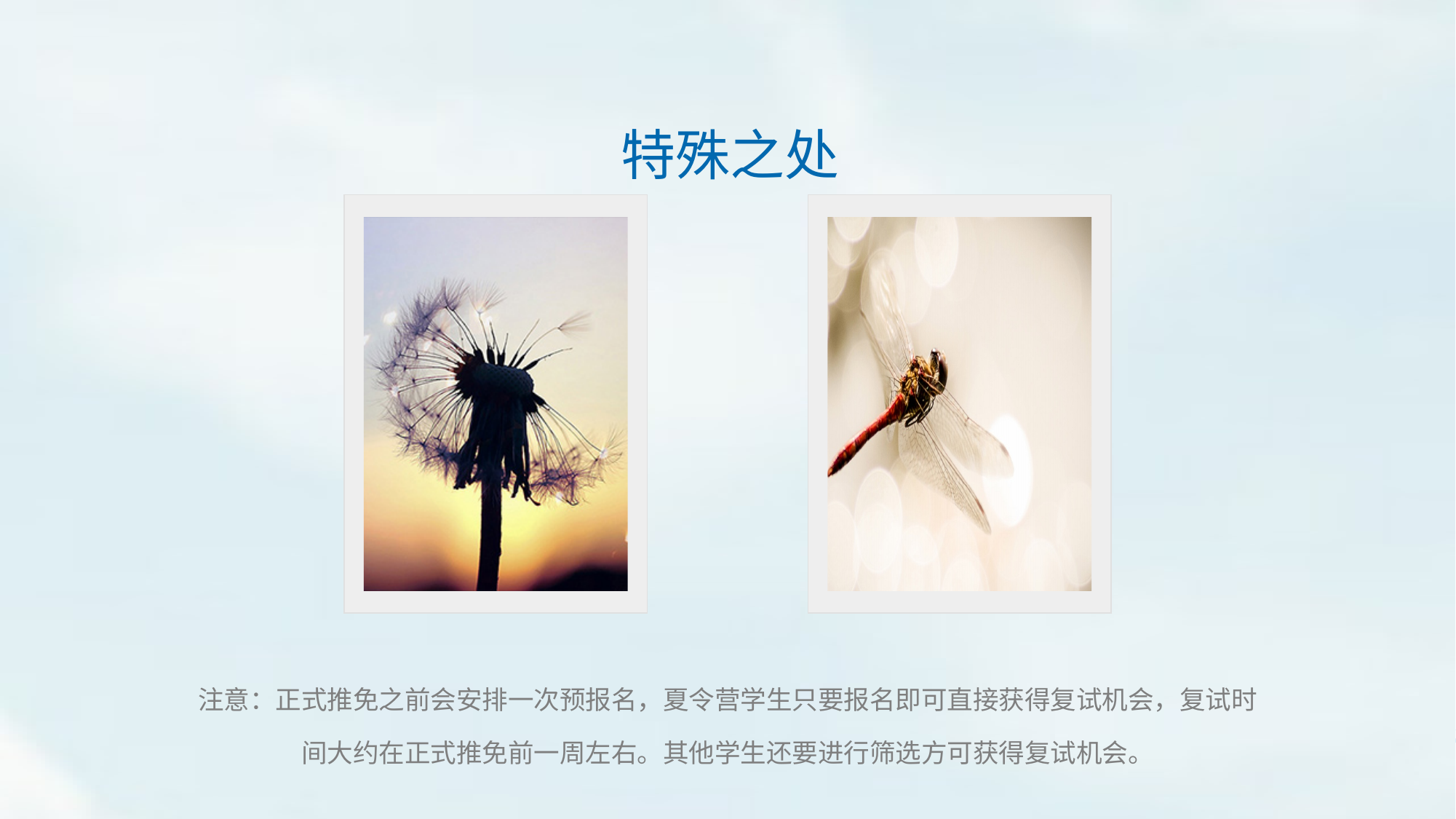

特殊之处

注意：正式推免之前会安排一次预报名，夏令营学生只要报名即可直接获得复试机会，复试时间大约在正式推免前一周左右。其他学生还要进行筛选方可获得复试机会。